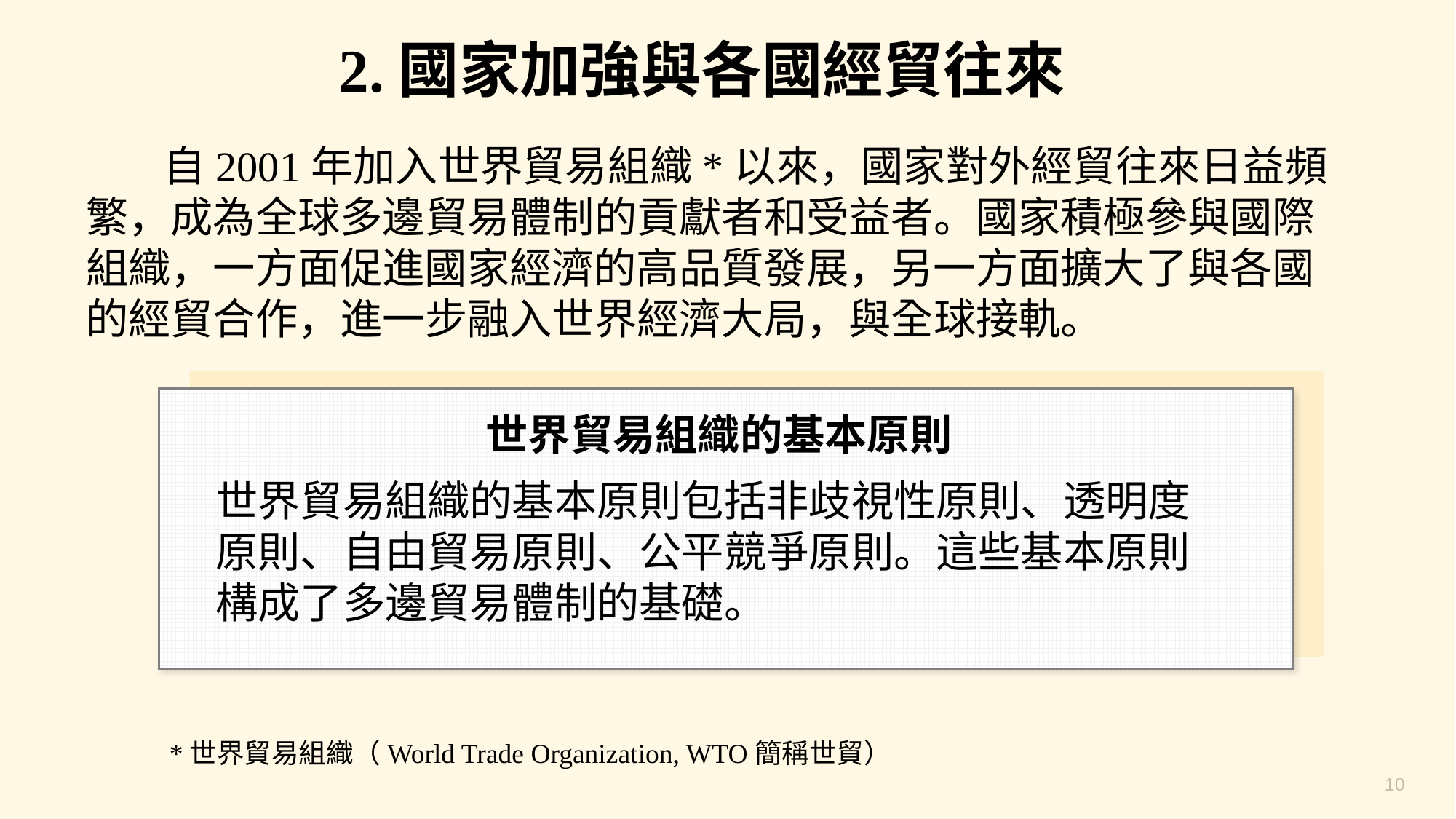

2.國家加強與各國經貿往來
自2001年加入世界貿易組織*以來，國家對外經貿往來日益頻繁，成為全球多邊貿易體制的貢獻者和受益者。國家積極參與國際組織，一方面促進國家經濟的高品質發展，另一方面擴大了與各國的經貿合作，進一步融入世界經濟大局，與全球接軌。

世界貿易組織的基本原則
世界貿易組織的基本原則包括非歧視性原則、透明度原則、自由貿易原則、公平競爭原則。這些基本原則構成了多邊貿易體制的基礎。
*世界貿易組織（World Trade Organization, WTO簡稱世貿）